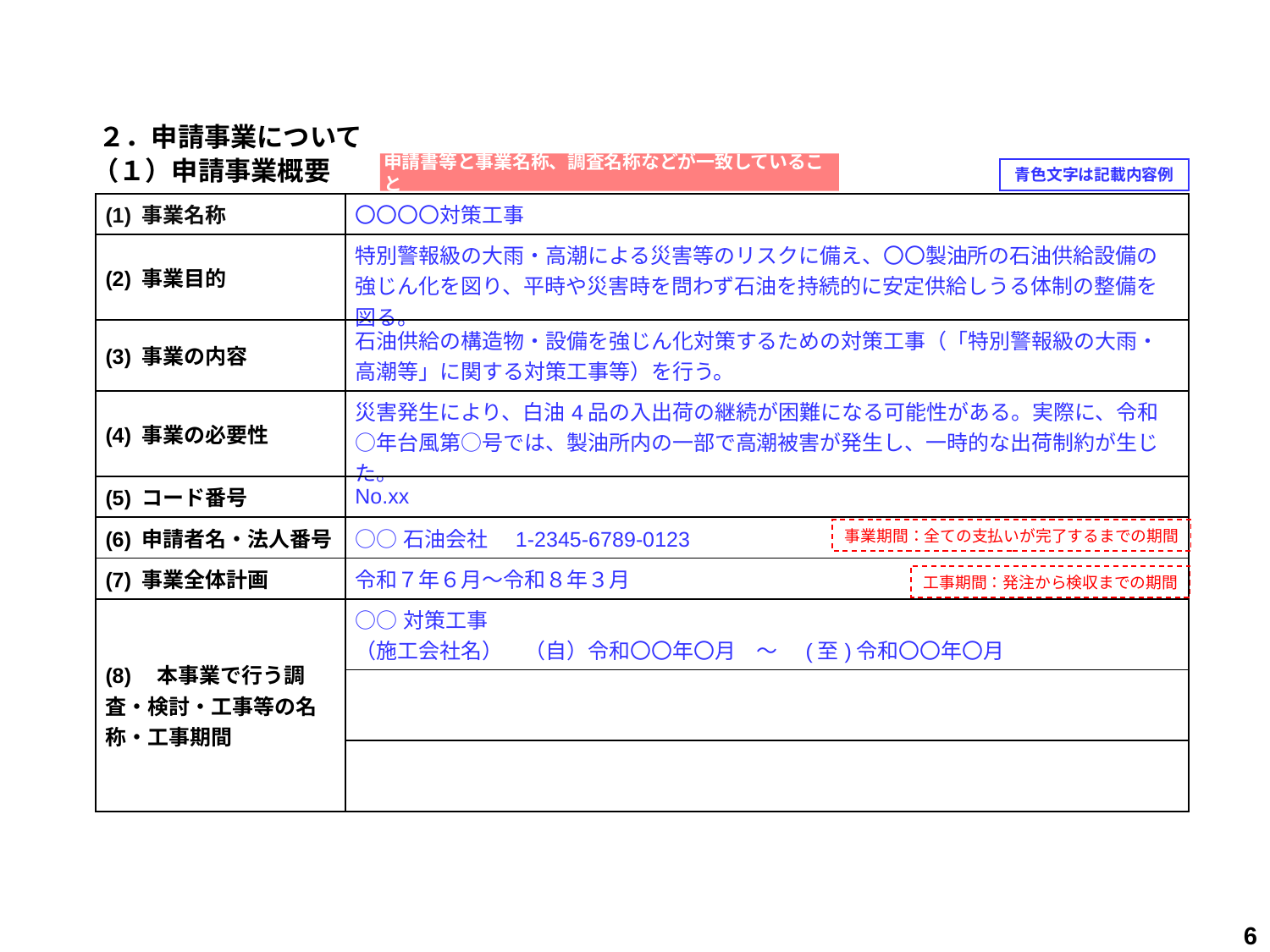

２．申請事業について
（１）申請事業概要
申請書等と事業名称、調査名称などが一致していること
青色文字は記載内容例
| (1) 事業名称 | 〇〇〇〇対策工事 |
| --- | --- |
| (2) 事業目的 | 特別警報級の大雨・高潮による災害等のリスクに備え、〇〇製油所の石油供給設備の強じん化を図り、平時や災害時を問わず石油を持続的に安定供給しうる体制の整備を図る。 |
| (3) 事業の内容 | 石油供給の構造物・設備を強じん化対策するための対策工事（「特別警報級の大雨・高潮等」に関する対策工事等）を行う。 |
| (4) 事業の必要性 | 災害発生により、白油4品の入出荷の継続が困難になる可能性がある。実際に、令和○年台風第○号では、製油所内の一部で高潮被害が発生し、一時的な出荷制約が生じた。 |
| (5) コード番号 | No.xx |
| (6) 申請者名・法人番号 | ○○石油会社　1-2345-6789-0123 |
| (7) 事業全体計画 | 令和７年６月～令和８年３月 |
| (8)　本事業で行う調査・検討・工事等の名称・工事期間 | ○○対策工事 （施工会社名）　（自）令和〇〇年〇月　～　(至)令和〇〇年〇月 |
|  |  |
|  |  |
事業期間：全ての支払いが完了するまでの期間
工事期間：発注から検収までの期間
6